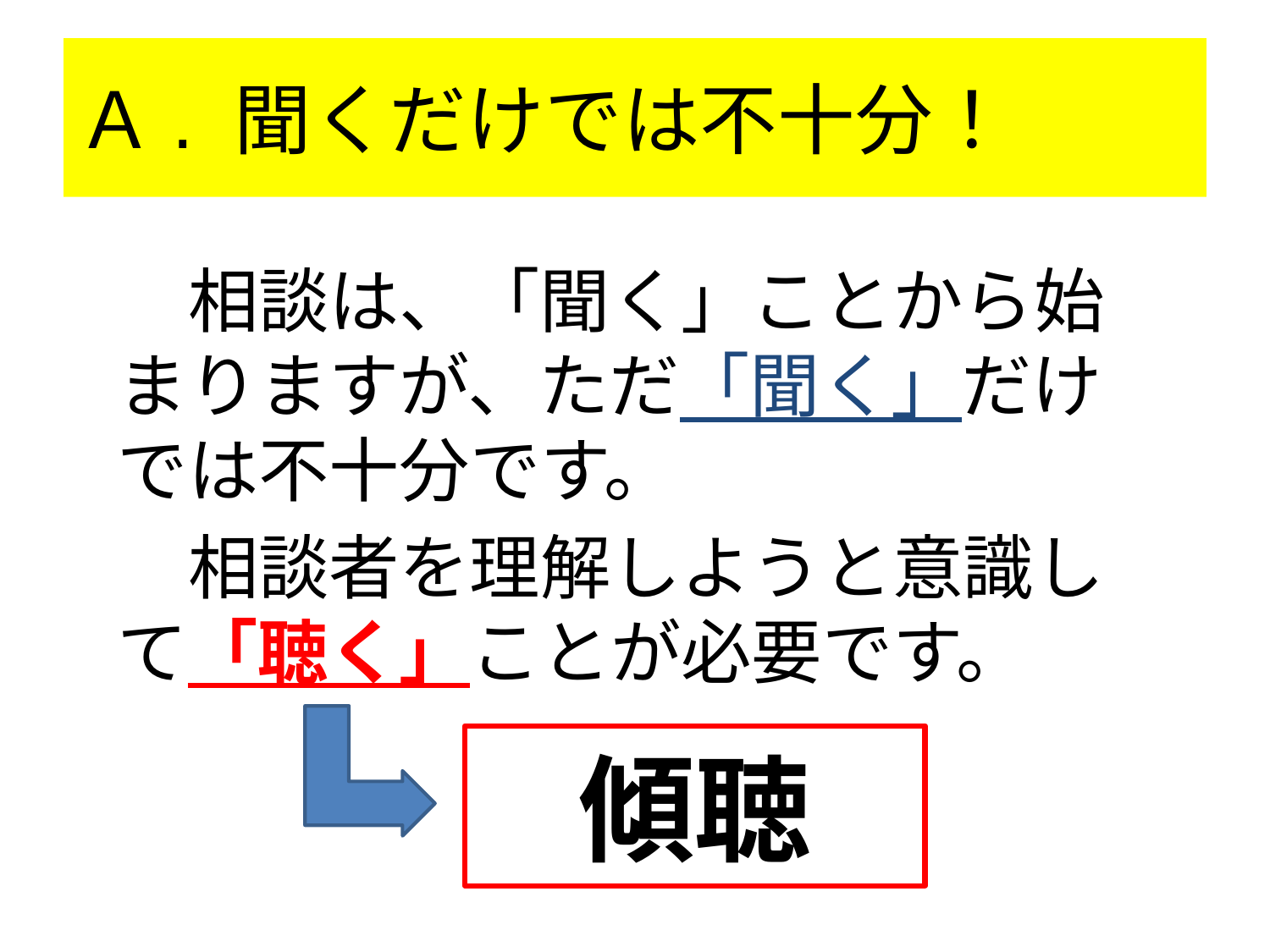

# Ａ. 聞くだけでは不十分！
　相談は、「聞く」ことから始まりますが、ただ「聞く」だけでは不十分です。
　相談者を理解しようと意識して「聴く」ことが必要です。

傾聴